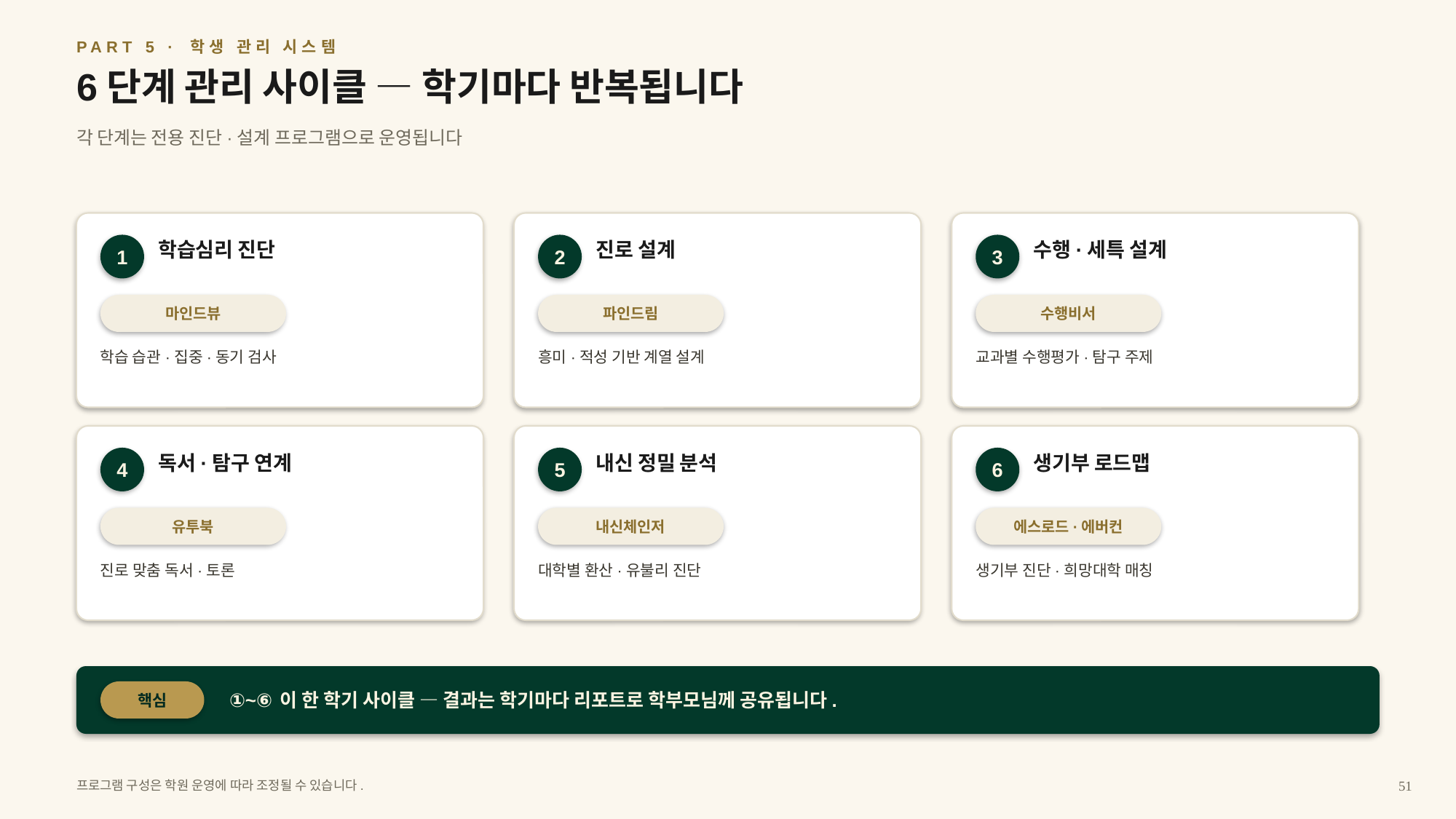

PART 5 · 학생 관리 시스템
6단계 관리 사이클 — 학기마다 반복됩니다
각 단계는 전용 진단·설계 프로그램으로 운영됩니다

1
2
3
학습심리 진단
진로 설계
수행·세특 설계
마인드뷰
파인드림
수행비서
학습 습관·집중·동기 검사
흥미·적성 기반 계열 설계
교과별 수행평가·탐구 주제

4
5
6
독서·탐구 연계
내신 정밀 분석
생기부 로드맵
유투북
내신체인저
에스로드·에버컨
진로 맞춤 독서·토론
대학별 환산·유불리 진단
생기부 진단·희망대학 매칭

①~⑥이 한 학기 사이클 — 결과는 학기마다 리포트로 학부모님께 공유됩니다.
핵심
프로그램 구성은 학원 운영에 따라 조정될 수 있습니다.
51